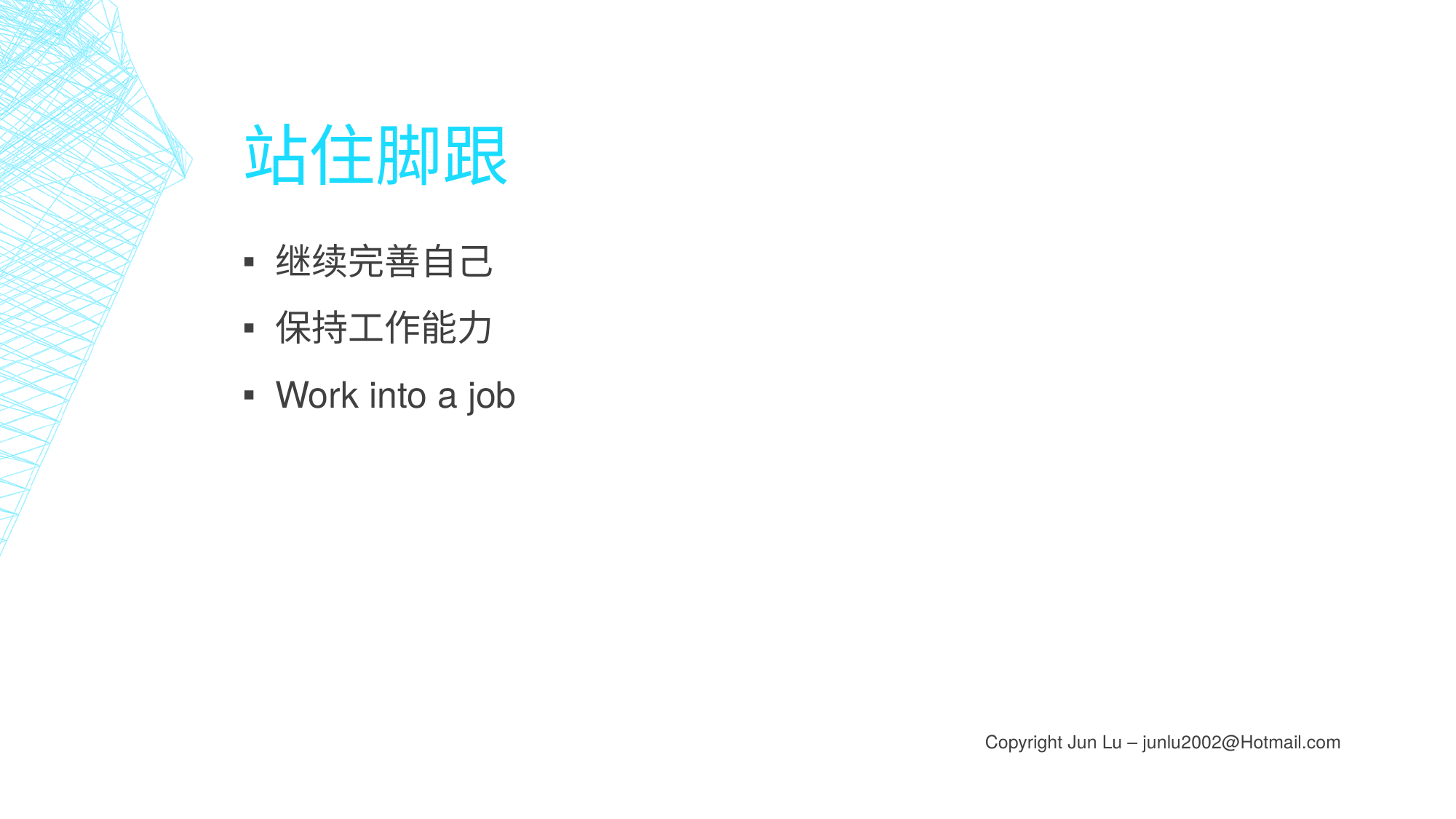

# 站住脚跟
继续完善自己
保持工作能力
Work into a job
Copyright Jun Lu – junlu2002@Hotmail.com